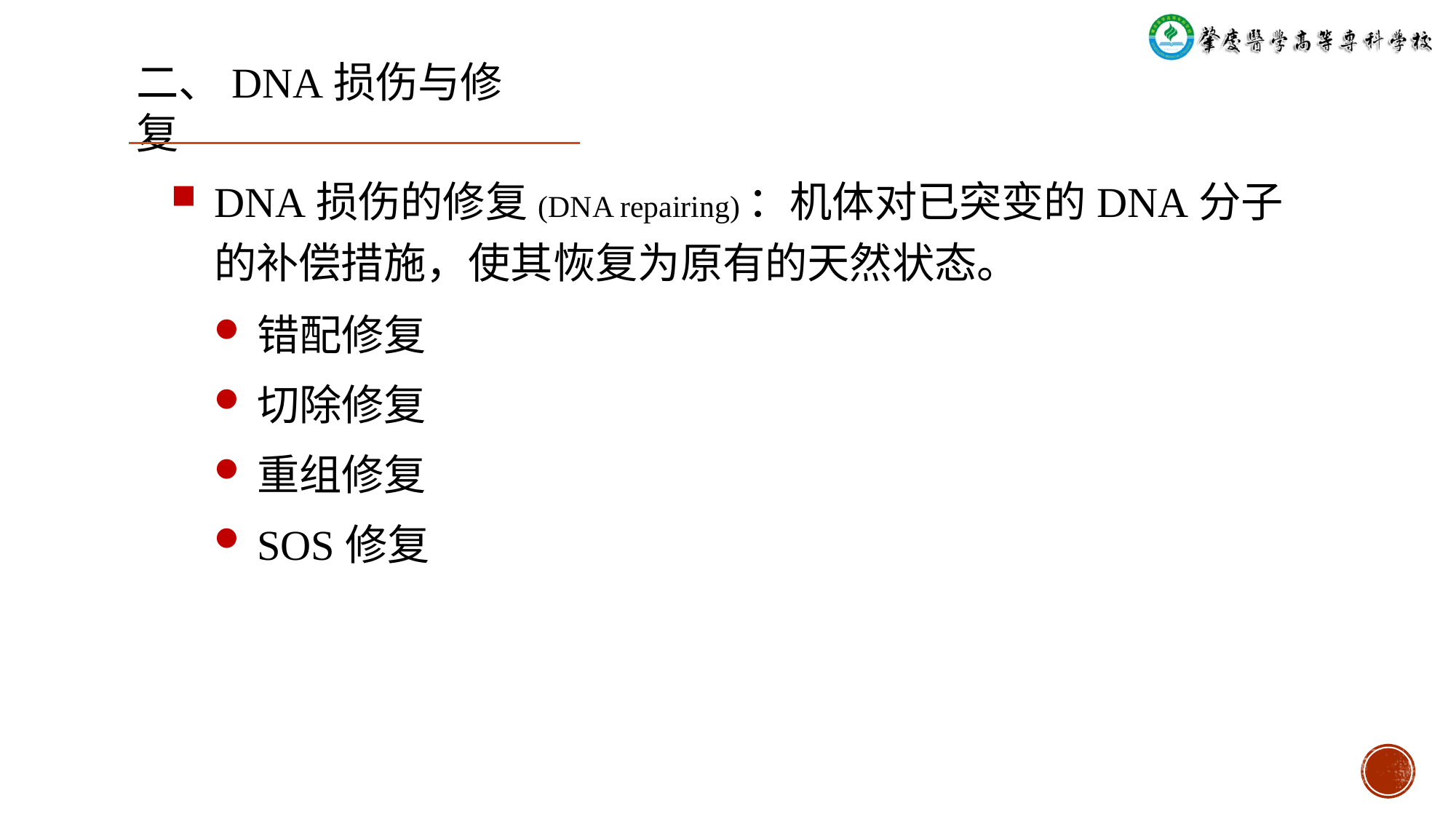

二、DNA损伤与修复
DNA损伤的修复(DNA repairing)：机体对已突变的DNA分子的补偿措施，使其恢复为原有的天然状态。
错配修复
切除修复
重组修复
SOS修复